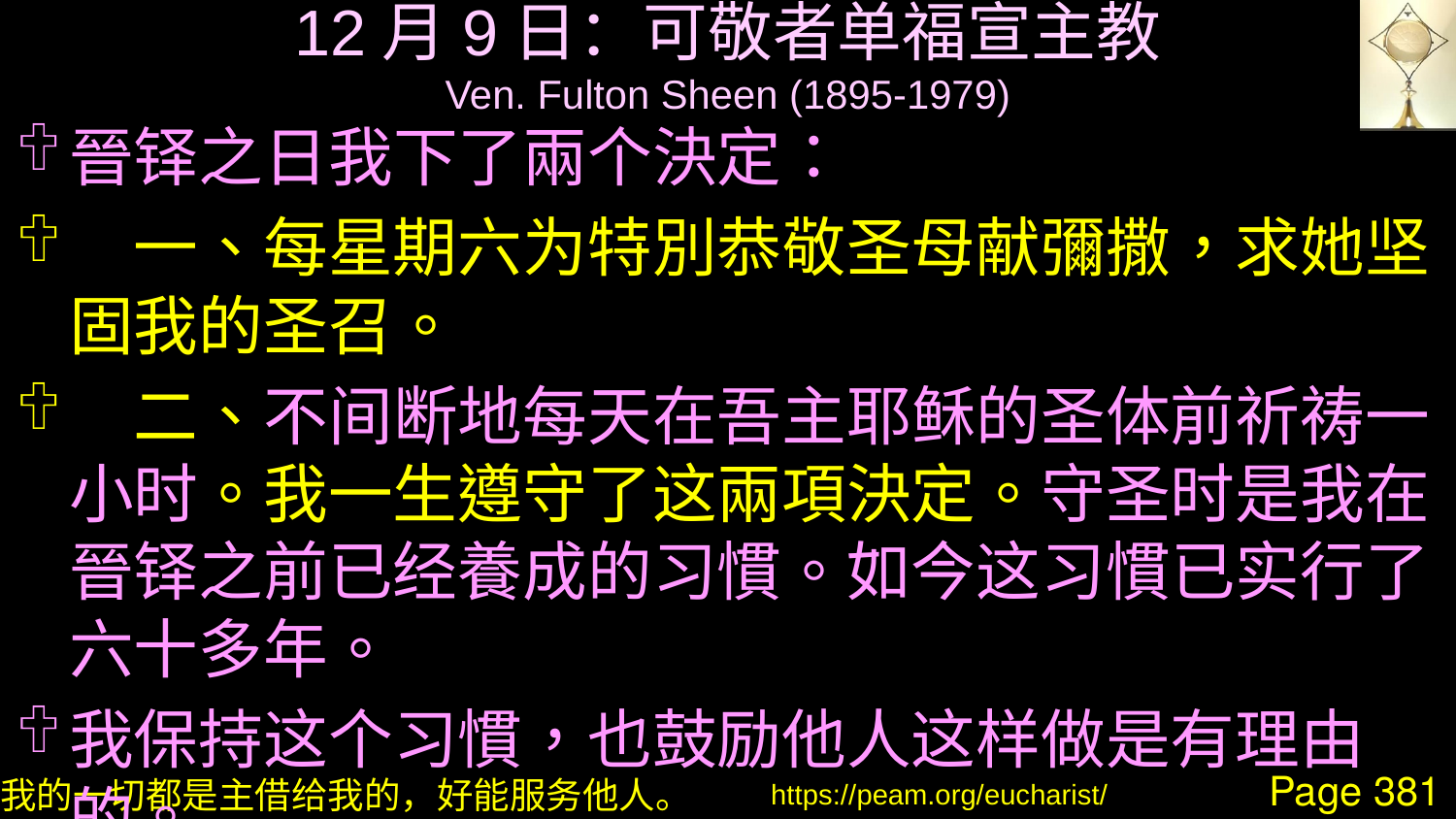

# 12月9日：可敬者单福宣主教 Ven. Fulton Sheen (1895-1979)
晉铎之日我下了兩个決定：
　一、每星期六为特別恭敬圣母献彌撒，求她坚固我的圣召。
　二、不间断地每天在吾主耶稣的圣体前祈祷一小时。我一生遵守了这兩項決定。守圣时是我在晉铎之前已经養成的习慣。如今这习慣已实行了六十多年。
我保持这个习慣，也鼓励他人这样做是有理由的。